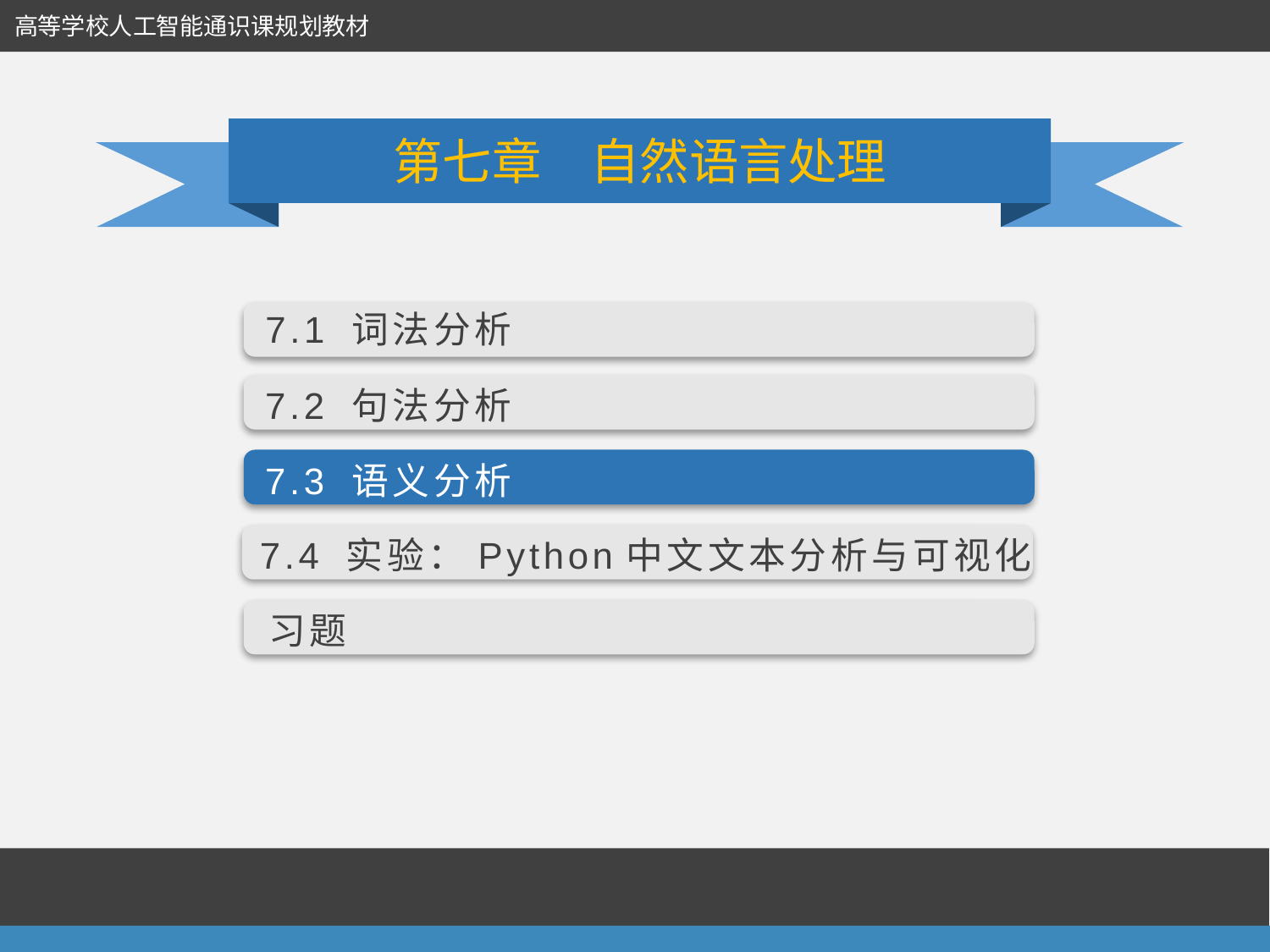

高等学校人工智能通识课规划教材

第七章　自然语言处理
7.1 词法分析

7.2 句法分析

7.3 语义分析

7.4 实验：Python中文文本分析与可视化

习题